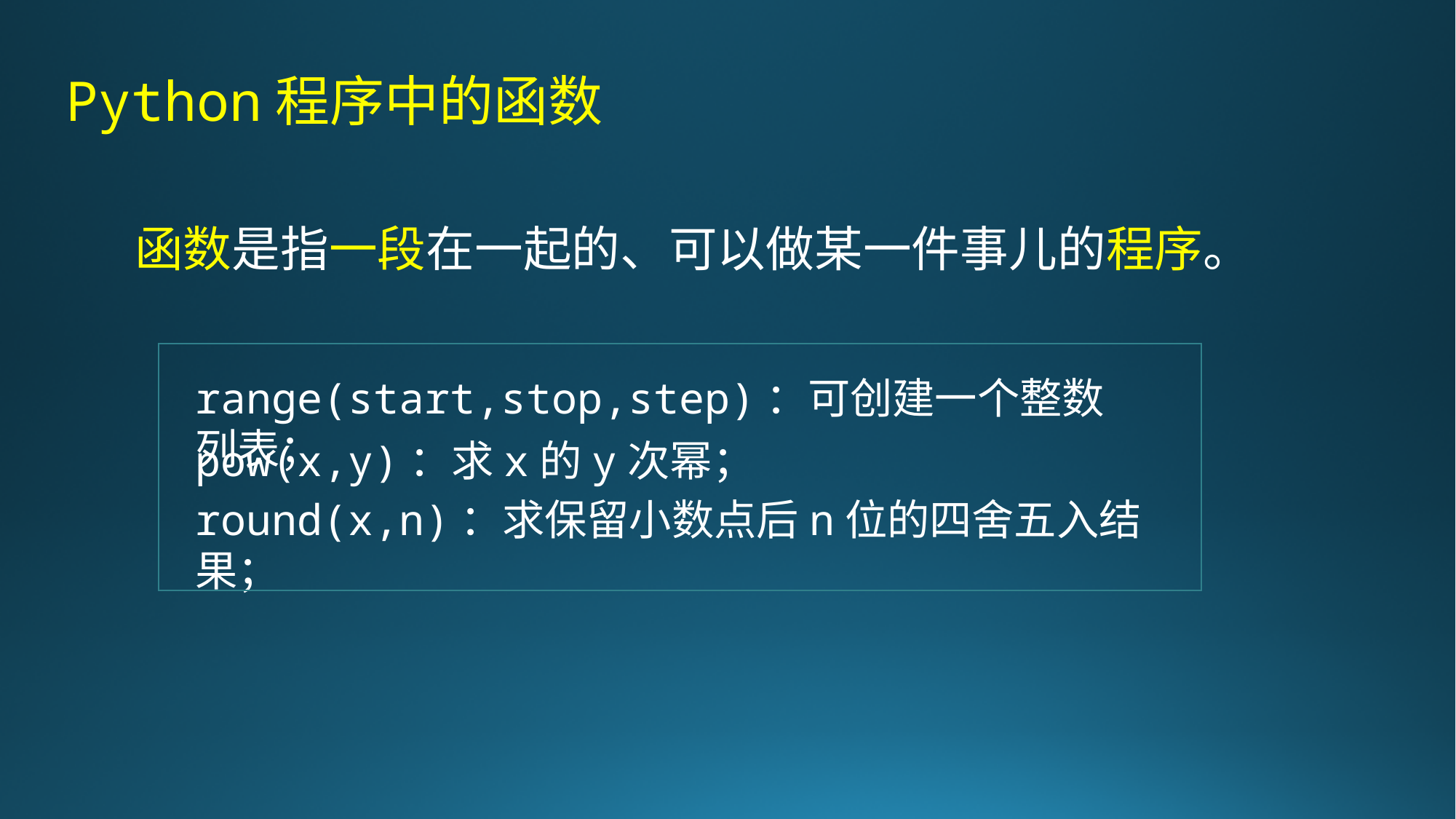

Python程序中的函数
函数是指一段在一起的、可以做某一件事儿的程序。

range(start,stop,step)：可创建一个整数列表；
pow(x,y)：求x的y次幂；
round(x,n)：求保留小数点后n位的四舍五入结果；